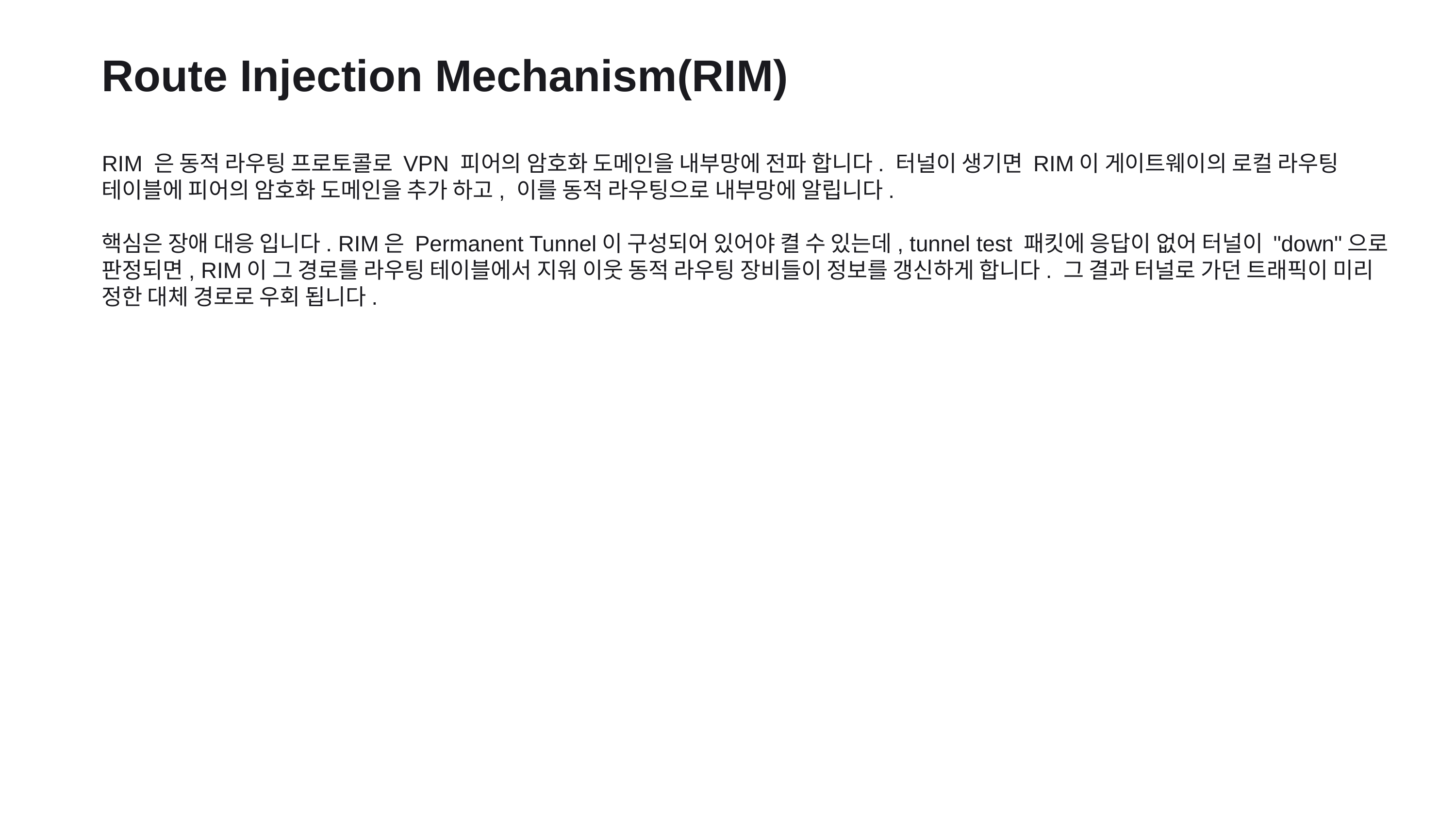

Route Injection Mechanism(RIM)
RIM 은 동적 라우팅 프로토콜로 VPN 피어의 암호화 도메인을 내부망에 전파 합니다. 터널이 생기면 RIM이 게이트웨이의 로컬 라우팅 테이블에 피어의 암호화 도메인을 추가 하고, 이를 동적 라우팅으로 내부망에 알립니다.

핵심은 장애 대응 입니다. RIM은 Permanent Tunnel이 구성되어 있어야 켤 수 있는데, tunnel test 패킷에 응답이 없어 터널이 "down"으로 판정되면, RIM이 그 경로를 라우팅 테이블에서 지워 이웃 동적 라우팅 장비들이 정보를 갱신하게 합니다. 그 결과 터널로 가던 트래픽이 미리 정한 대체 경로로 우회 됩니다.